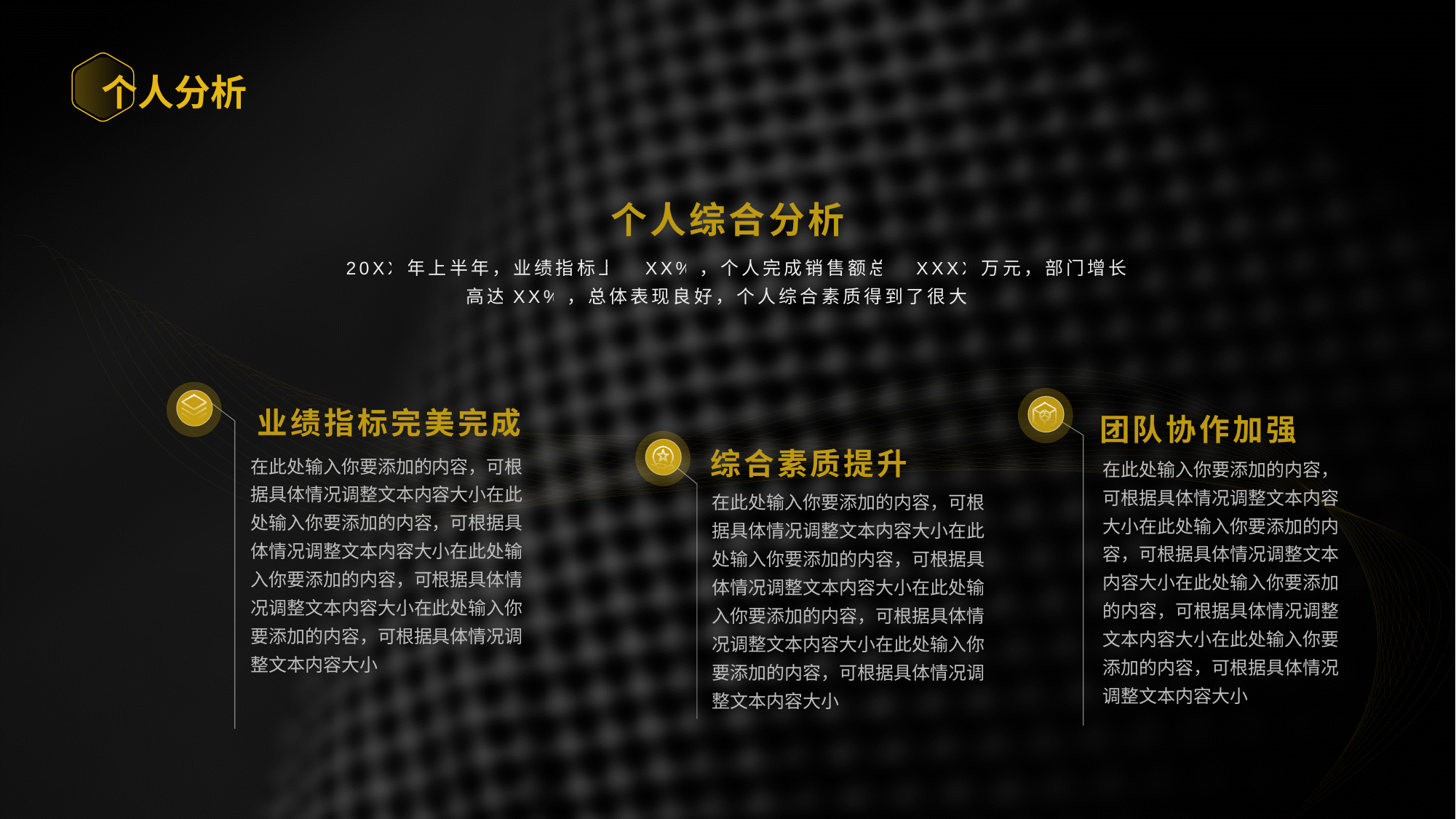

个人分析
个人综合分析
20XX年上半年，业绩指标上涨XX%，个人完成销售额总共XXXX万元，部门增长率高达XX%，总体表现良好，个人综合素质得到了很大的提升

业绩指标完美完成

团队协作加强

综合素质提升
在此处输入你要添加的内容，可根据具体情况调整文本内容大小在此处输入你要添加的内容，可根据具体情况调整文本内容大小在此处输入你要添加的内容，可根据具体情况调整文本内容大小在此处输入你要添加的内容，可根据具体情况调整文本内容大小

在此处输入你要添加的内容，可根据具体情况调整文本内容大小在此处输入你要添加的内容，可根据具体情况调整文本内容大小在此处输入你要添加的内容，可根据具体情况调整文本内容大小在此处输入你要添加的内容，可根据具体情况调整文本内容大小

在此处输入你要添加的内容，可根据具体情况调整文本内容大小在此处输入你要添加的内容，可根据具体情况调整文本内容大小在此处输入你要添加的内容，可根据具体情况调整文本内容大小在此处输入你要添加的内容，可根据具体情况调整文本内容大小